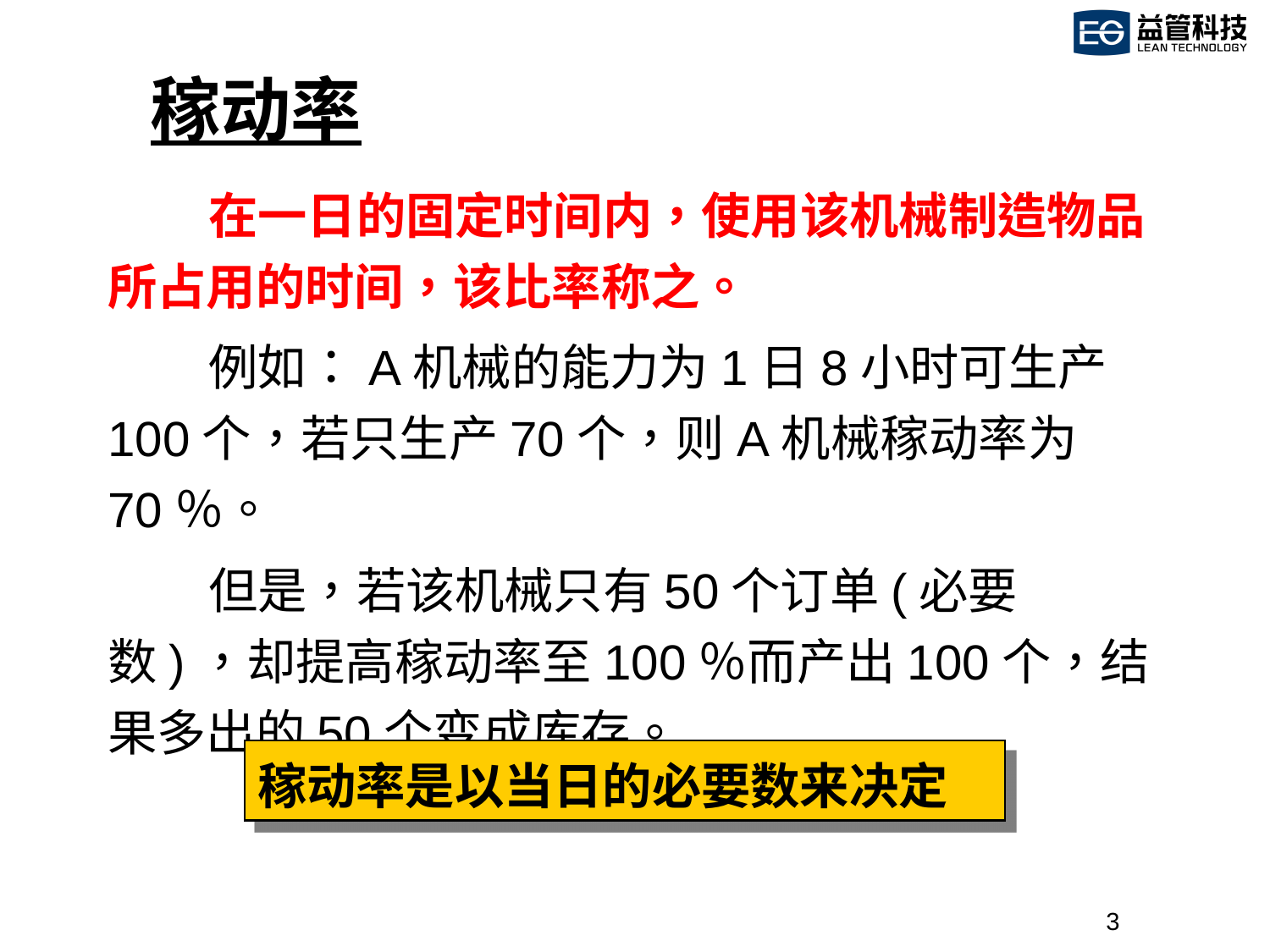

# 稼动率
在一日的固定时间内，使用该机械制造物品所占用的时间，该比率称之。
例如：A机械的能力为1日8小时可生产100个，若只生产70个，则A机械稼动率为70％。
但是，若该机械只有50个订单(必要数)，却提高稼动率至100％而产出100个，结果多出的50个变成库存。
稼动率是以当日的必要数来决定